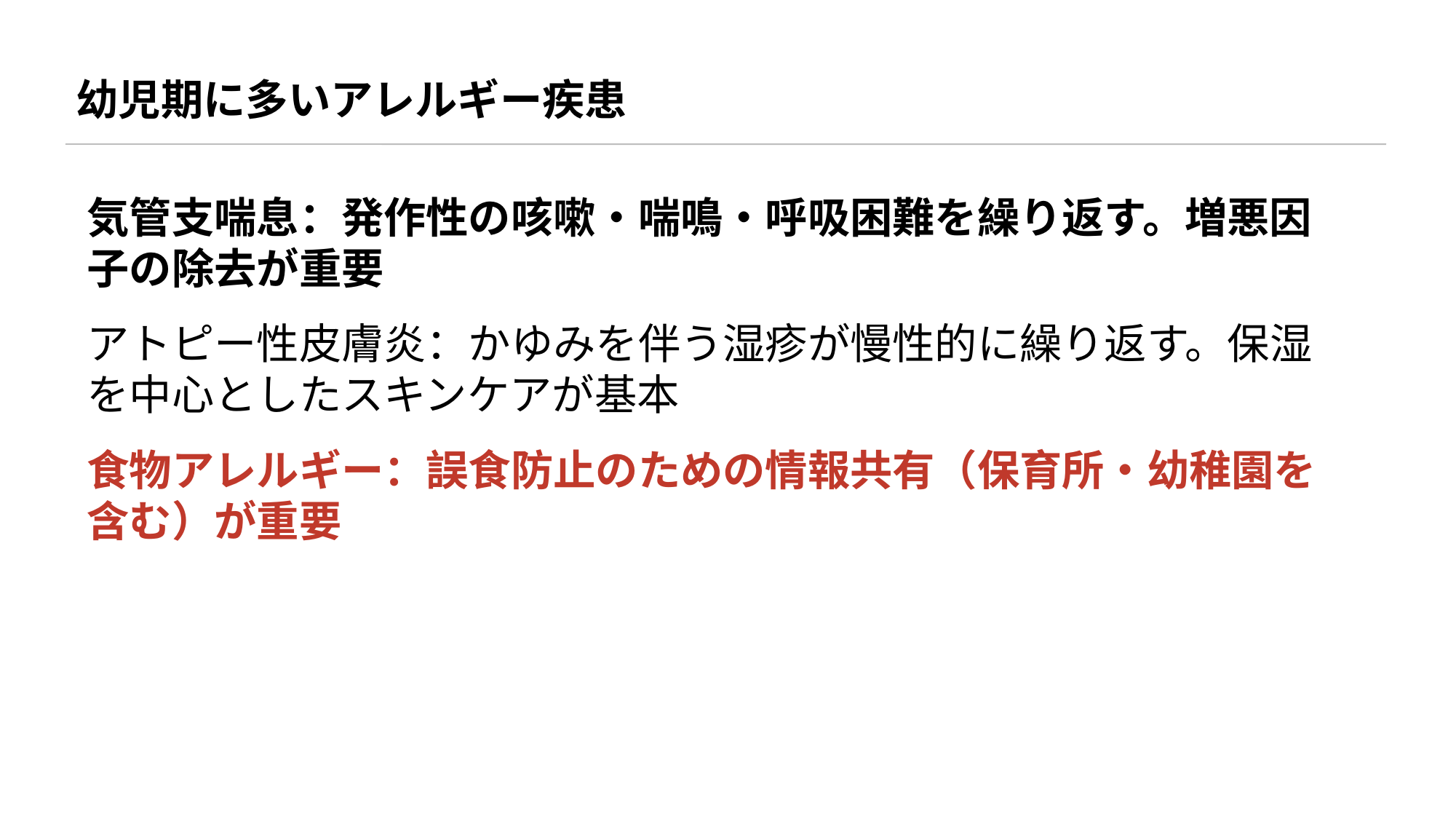

幼児期に多いアレルギー疾患

気管支喘息：発作性の咳嗽・喘鳴・呼吸困難を繰り返す。増悪因子の除去が重要
アトピー性皮膚炎：かゆみを伴う湿疹が慢性的に繰り返す。保湿を中心としたスキンケアが基本
食物アレルギー：誤食防止のための情報共有（保育所・幼稚園を含む）が重要